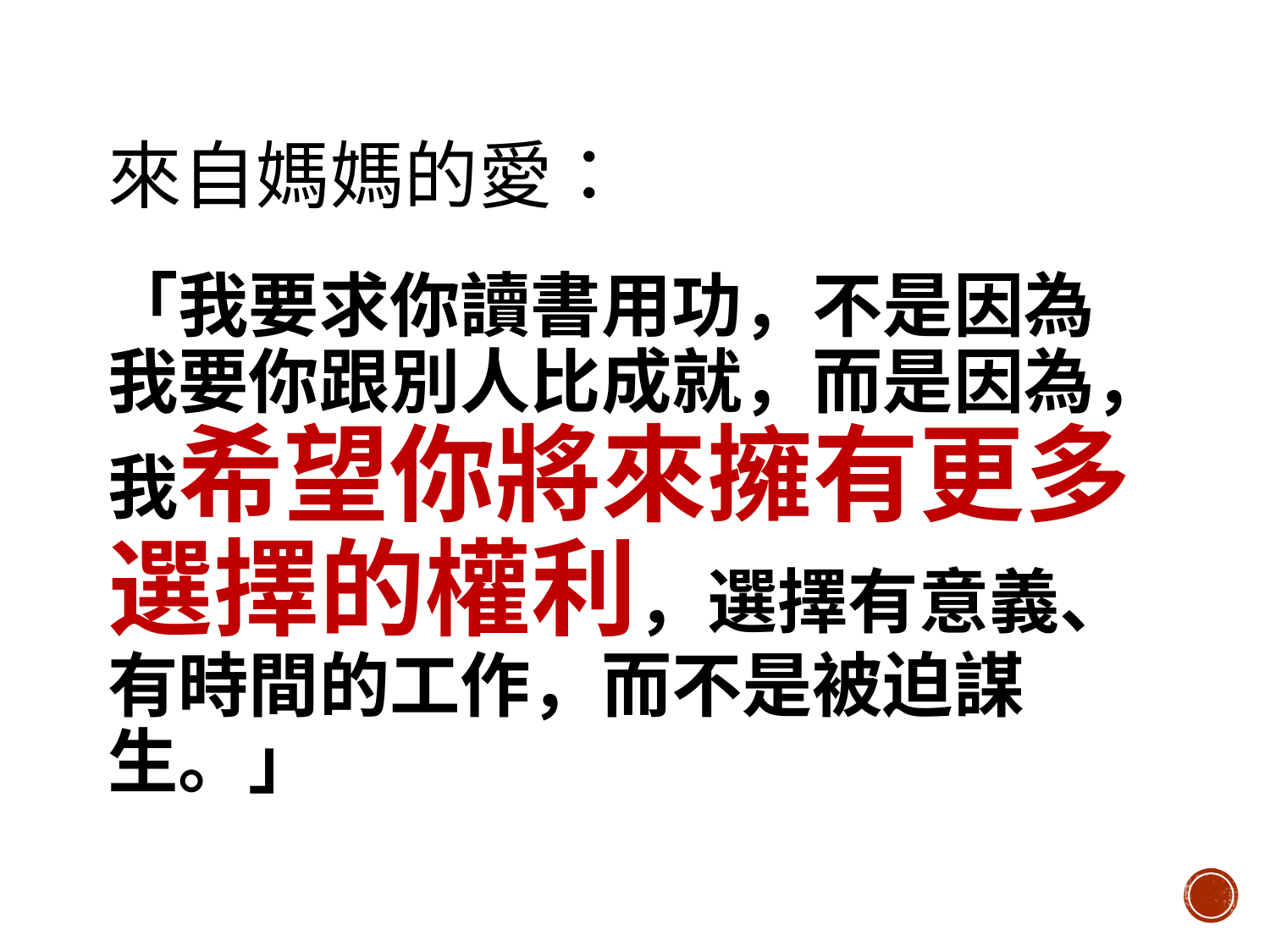

# 來自媽媽的愛：
「我要求你讀書用功，不是因為我要你跟別人比成就，而是因為，我希望你將來擁有更多選擇的權利，選擇有意義、有時間的工作，而不是被迫謀生。」